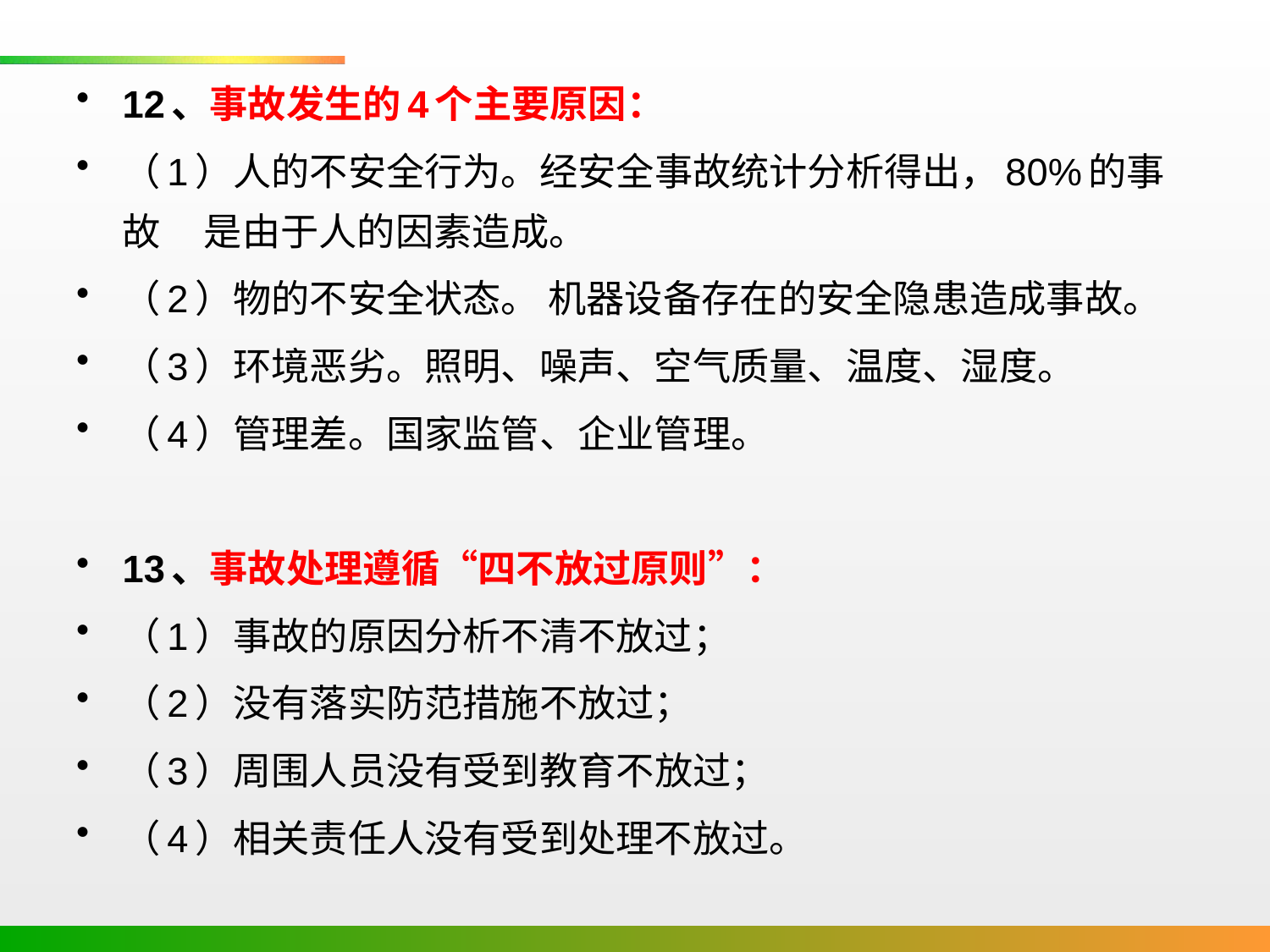

12、事故发生的4个主要原因：
（1）人的不安全行为。经安全事故统计分析得出，80%的事故     是由于人的因素造成。
（2）物的不安全状态。 机器设备存在的安全隐患造成事故。
（3）环境恶劣。照明、噪声、空气质量、温度、湿度。
（4）管理差。国家监管、企业管理。

13、事故处理遵循“四不放过原则”：
（1）事故的原因分析不清不放过；
（2）没有落实防范措施不放过；
（3）周围人员没有受到教育不放过；
（4）相关责任人没有受到处理不放过。